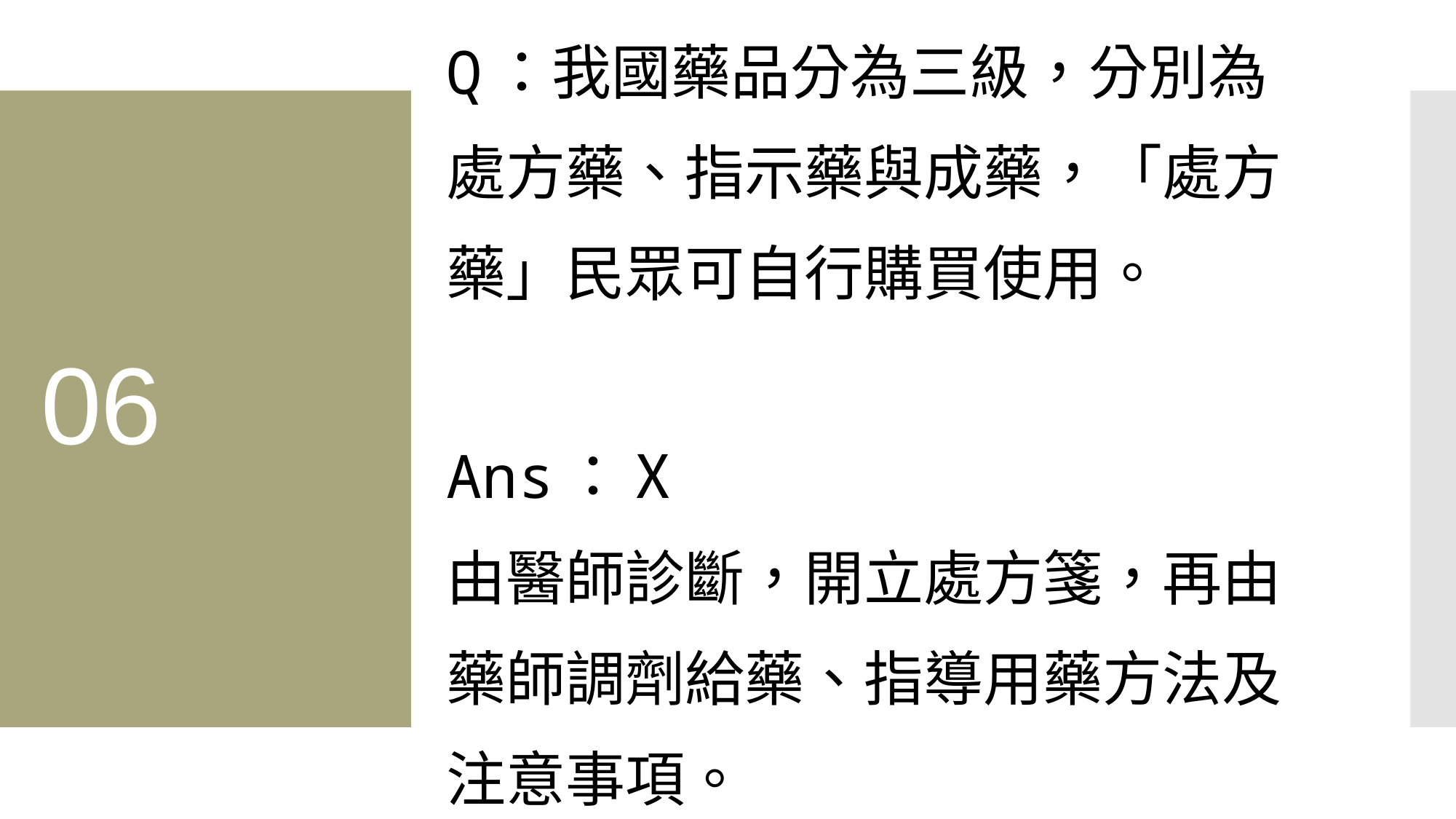

Q：我國藥品分為三級，分別為處方藥、指示藥與成藥，「處方藥」民眾可自行購買使用。

Ans：Ⅹ
由醫師診斷，開立處方箋，再由藥師調劑給藥、指導用藥方法及注意事項。
# 06